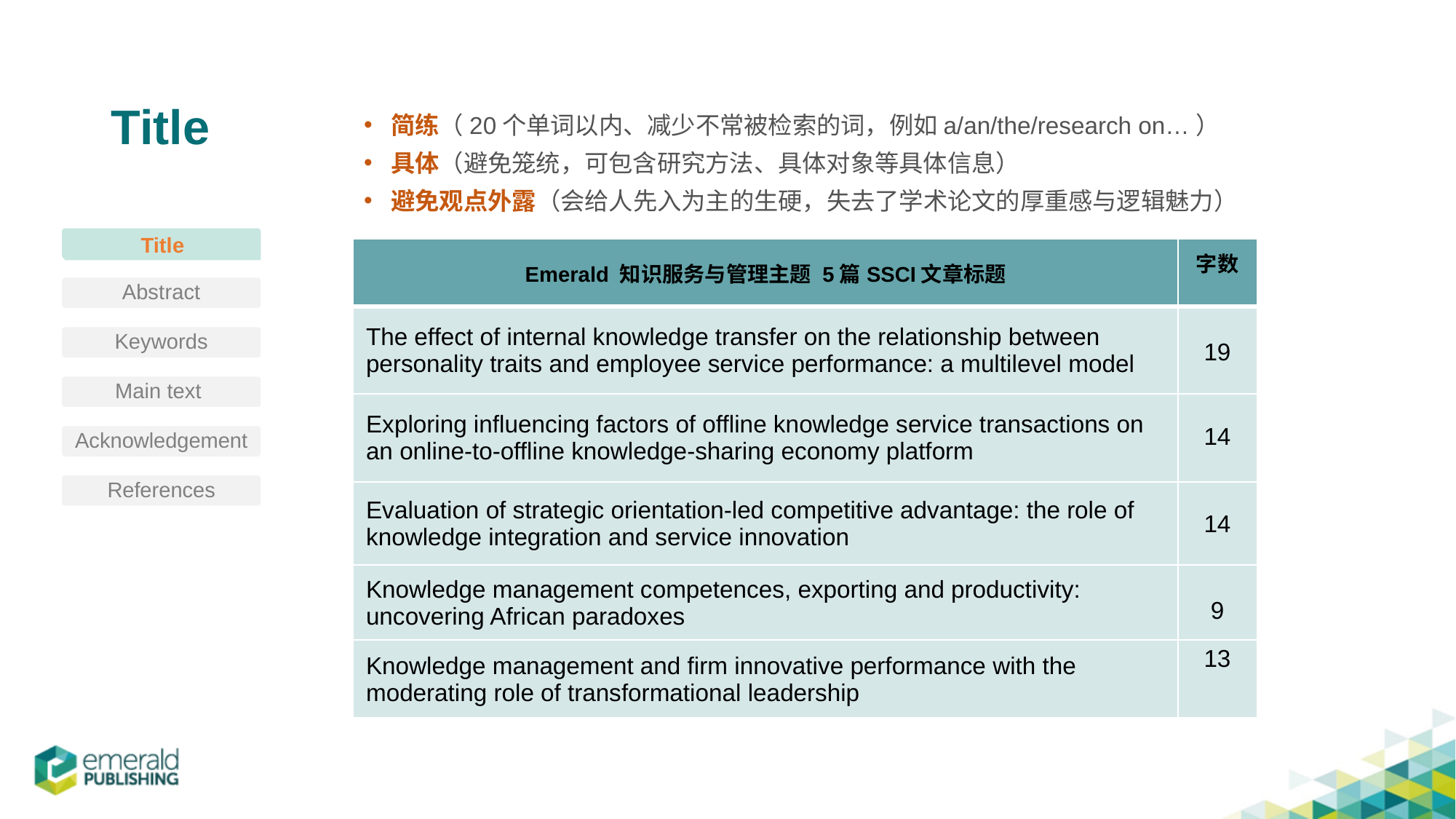

# Title
简练（20个单词以内、减少不常被检索的词，例如a/an/the/research on…）
具体（避免笼统，可包含研究方法、具体对象等具体信息）
避免观点外露（会给人先入为主的生硬，失去了学术论文的厚重感与逻辑魅力）

Title
| Emerald 知识服务与管理主题 5篇SSCI文章标题 | 字数 |
| --- | --- |
| The effect of internal knowledge transfer on the relationship between personality traits and employee service performance: a multilevel model | 19 |
| Exploring influencing factors of offline knowledge service transactions on an online-to-offline knowledge-sharing economy platform | 14 |
| Evaluation of strategic orientation-led competitive advantage: the role of knowledge integration and service innovation | 14 |
| Knowledge management competences, exporting and productivity: uncovering African paradoxes | 9 |
| Knowledge management and firm innovative performance with the moderating role of transformational leadership | 13 |

Abstract

Keywords

Main text

Acknowledgement

References